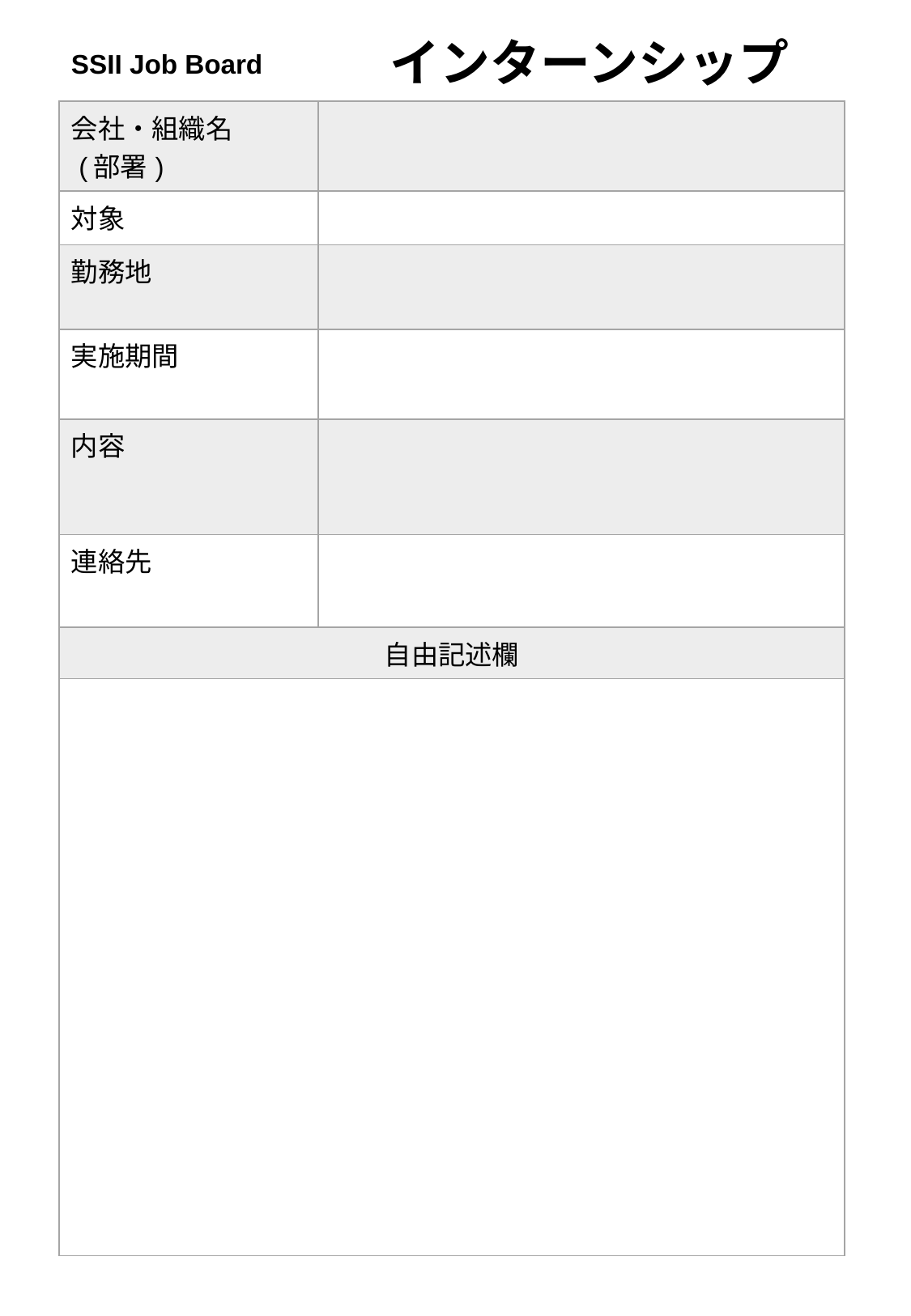

# SSII Job Board
インターンシップ
| 会社・組織名 (部署) |  |
| --- | --- |
| 対象 |  |
| 勤務地 |  |
| 実施期間 |  |
| 内容 |  |
| 連絡先 |  |
| 自由記述欄 |  |
|  |  |